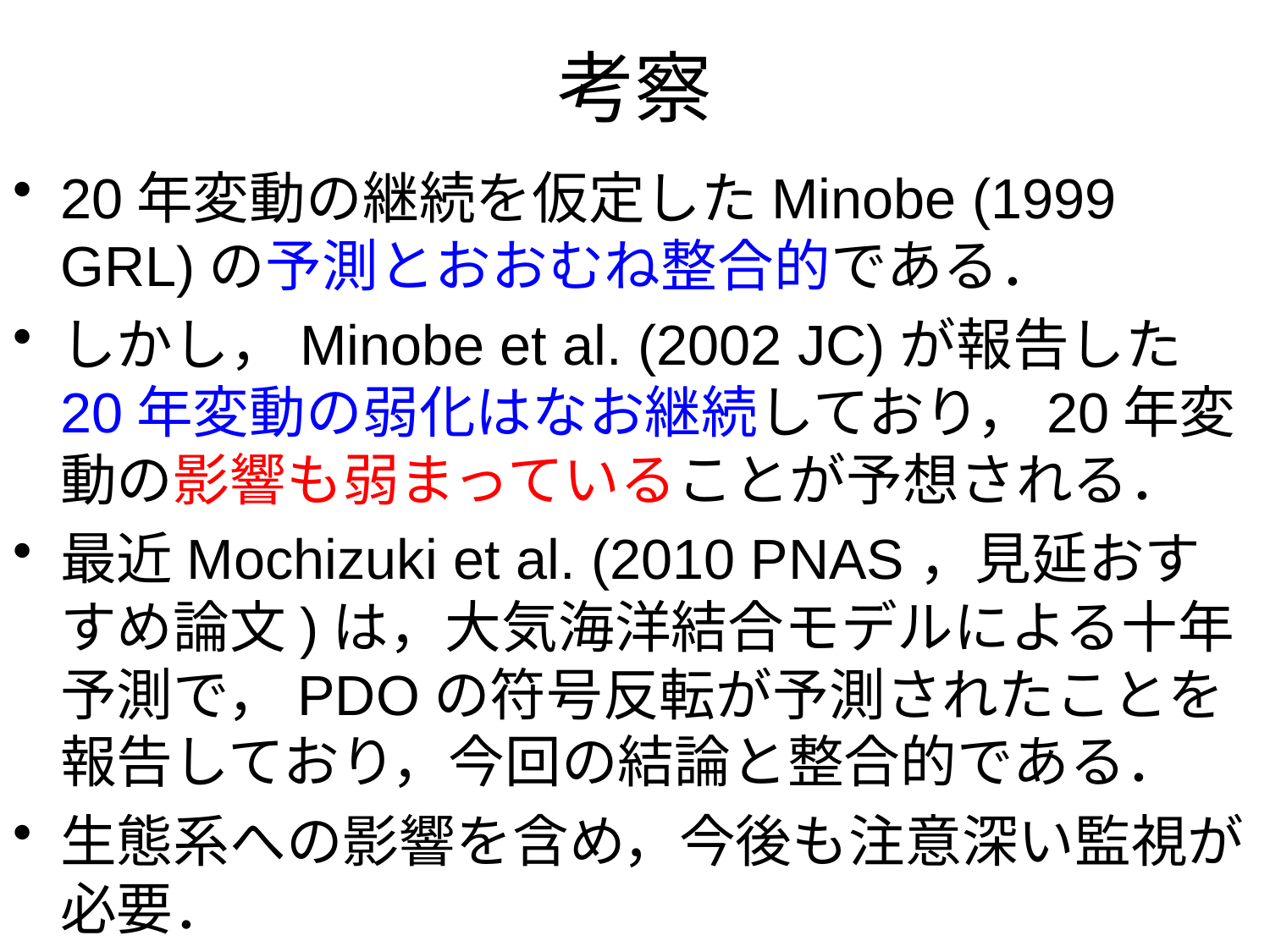

# 考察
20年変動の継続を仮定したMinobe (1999 GRL)の予測とおおむね整合的である．
しかし，Minobe et al. (2002 JC)が報告した20年変動の弱化はなお継続しており，20年変動の影響も弱まっていることが予想される．
最近Mochizuki et al. (2010 PNAS，見延おすすめ論文)は，大気海洋結合モデルによる十年予測で，PDOの符号反転が予測されたことを報告しており，今回の結論と整合的である．
生態系への影響を含め，今後も注意深い監視が必要．